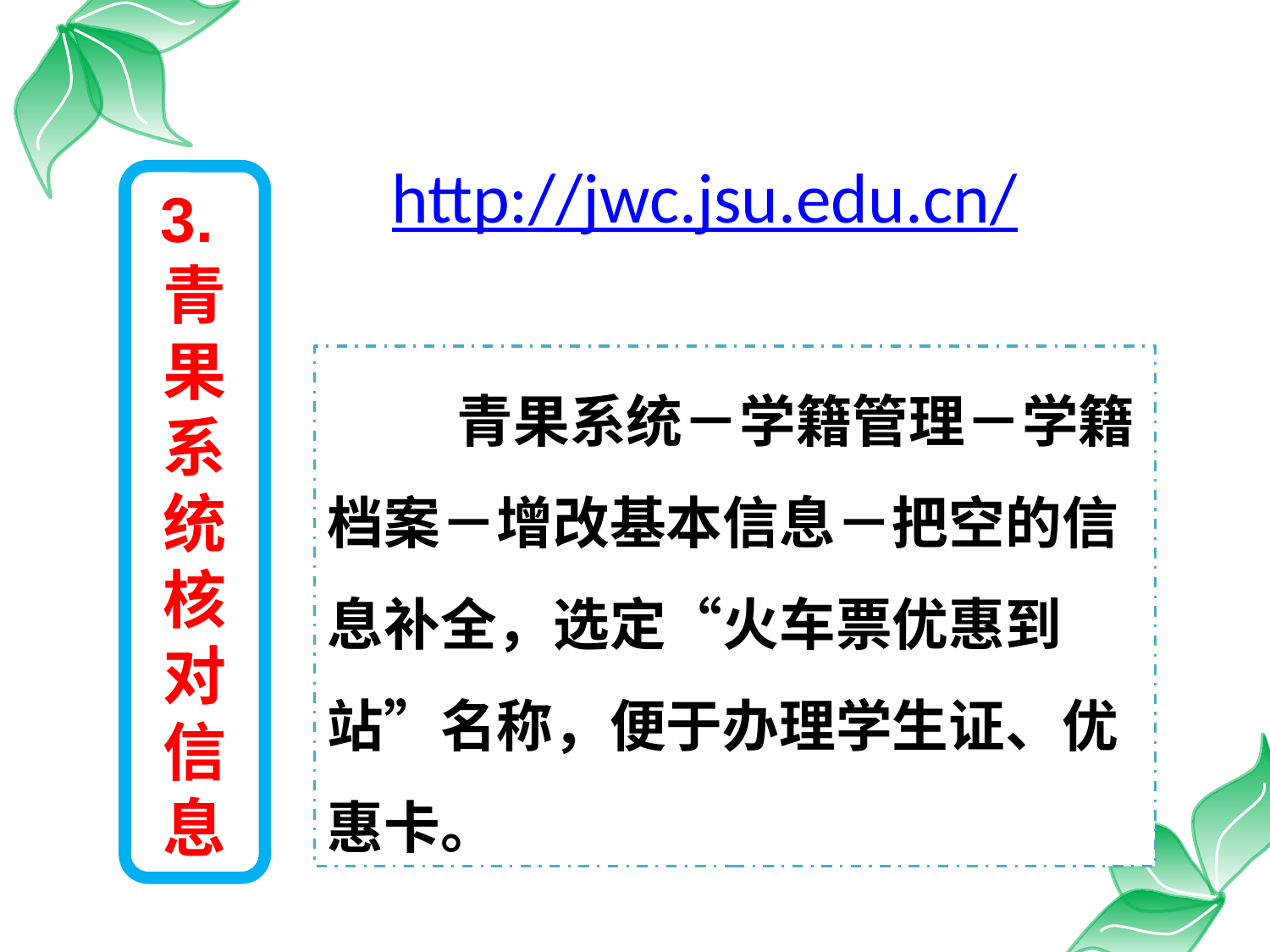

http://jwc.jsu.edu.cn/
3.青果系统核对信息
         青果系统－学籍管理－学籍档案－增改基本信息－把空的信息补全，选定“火车票优惠到站”名称，便于办理学生证、优惠卡。